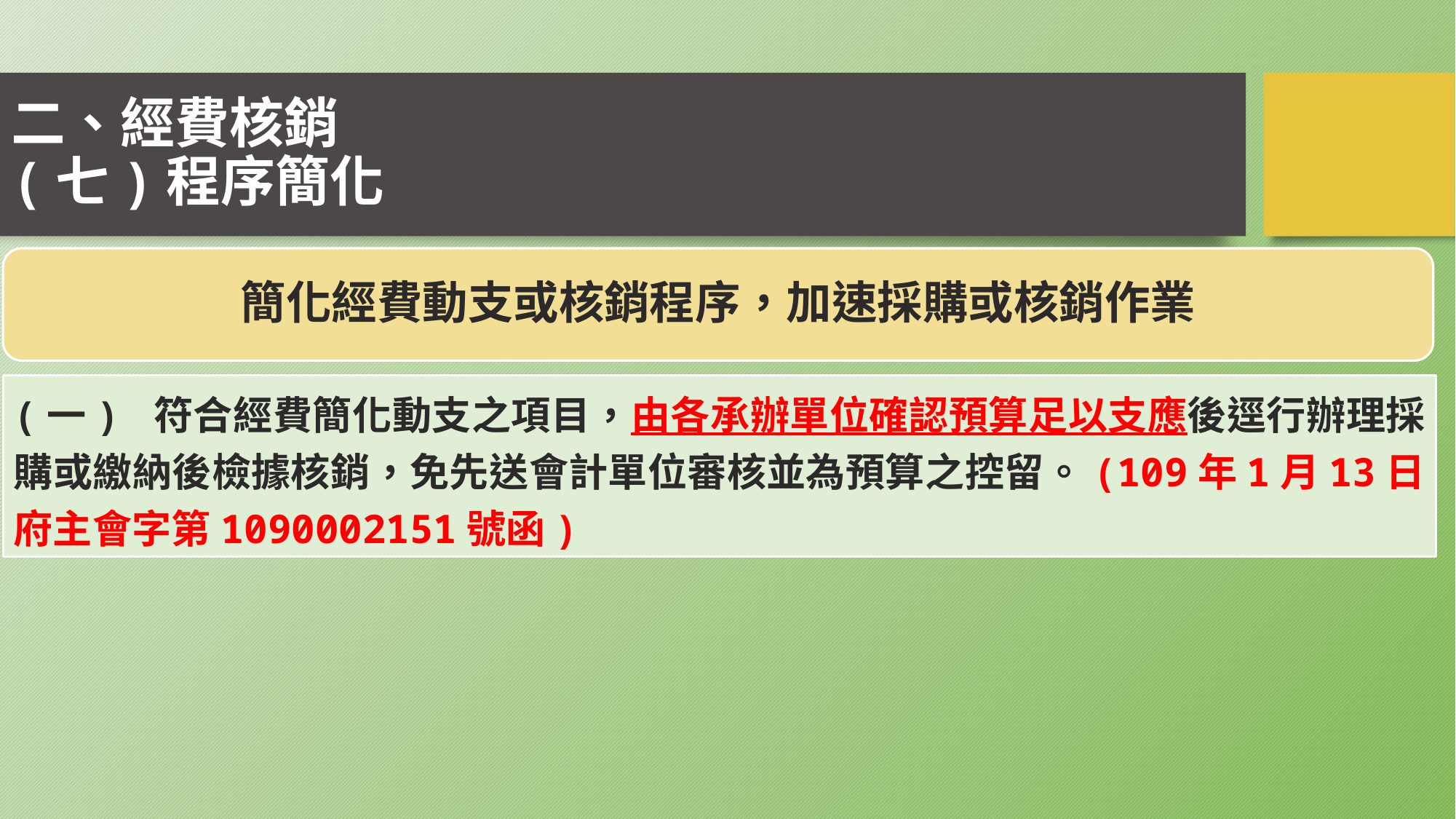

# 二、經費核銷 (七)程序簡化

簡化經費動支或核銷程序，加速採購或核銷作業

(一) 符合經費簡化動支之項目，由各承辦單位確認預算足以支應後逕行辦理採購或繳納後檢據核銷，免先送會計單位審核並為預算之控留。(109年1月13日府主會字第1090002151號函)